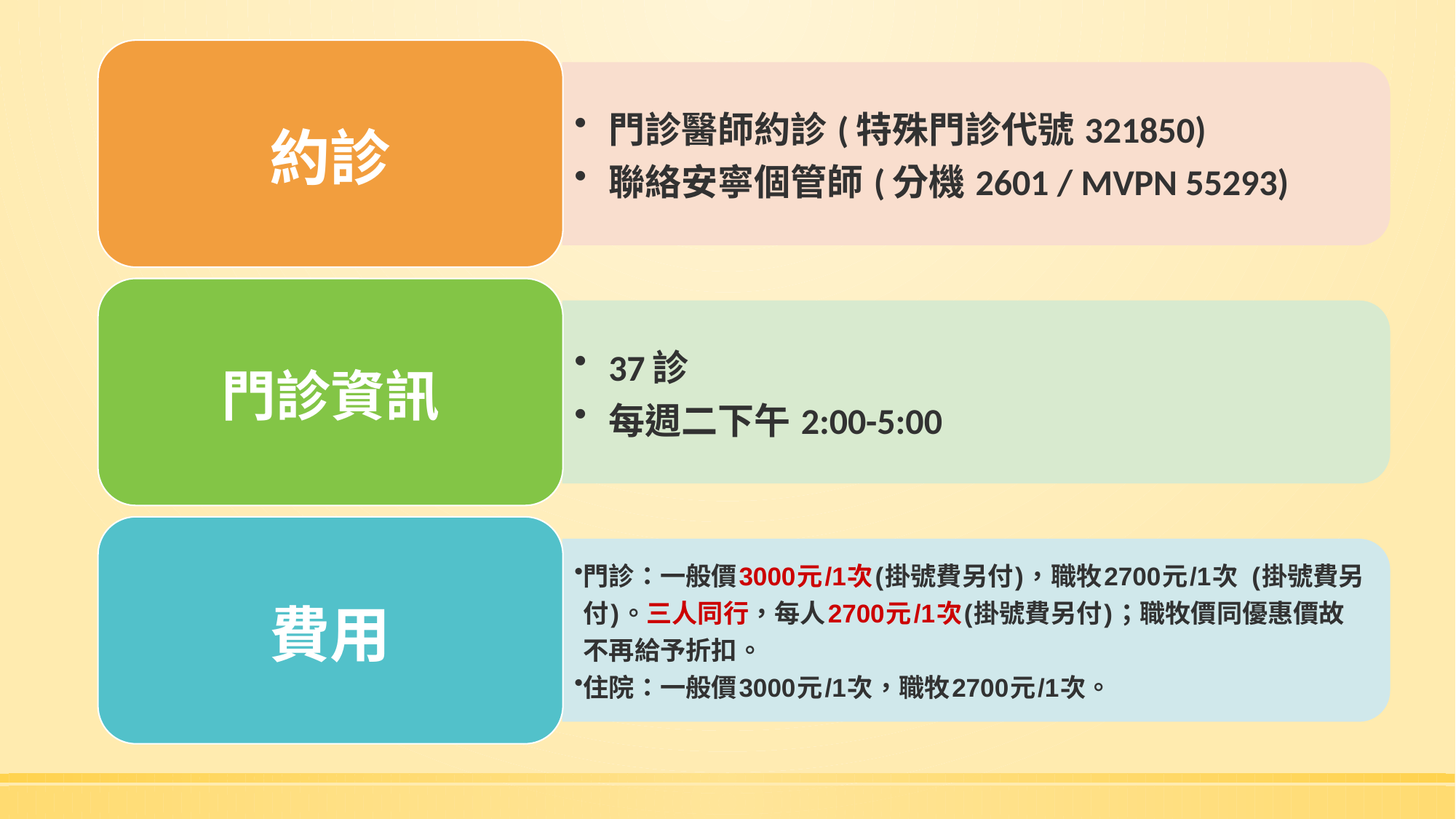

約診
門診醫師約診(特殊門診代號321850)
聯絡安寧個管師(分機2601 / MVPN 55293)
門診資訊
37診
每週二下午2:00-5:00
費用
門診：一般價3000元/1次(掛號費另付)，職牧2700元/1次  (掛號費另付)。三人同行，每人2700元/1次(掛號費另付)；職牧價同優惠價故不再給予折扣。
住院：一般價3000元/1次，職牧2700元/1次。